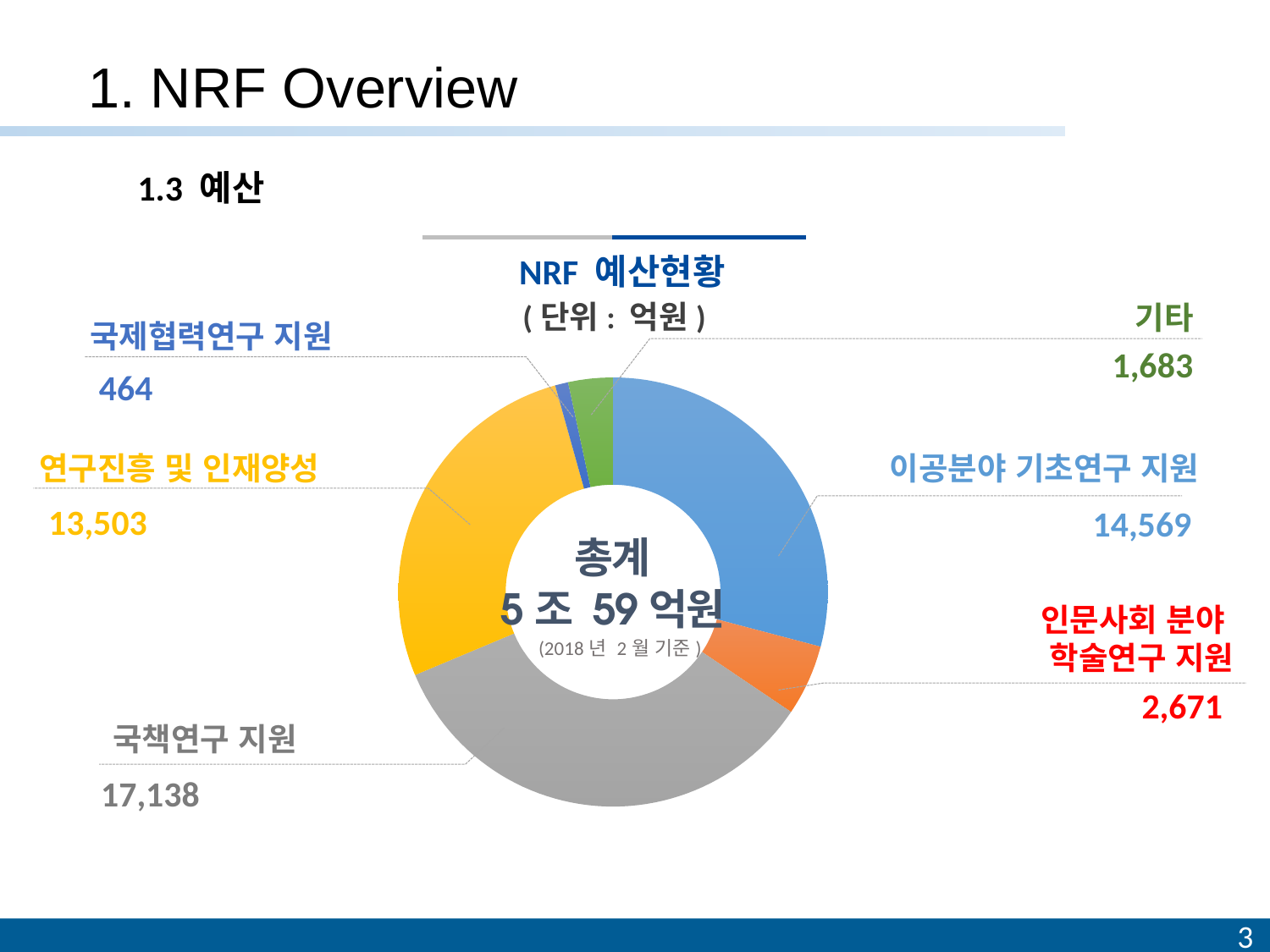

# 1. NRF Overview

1.3 예산
NRF 예산현황
(단위: 억원)
기타
국제협력연구 지원
1,683

### Chart

| Category | 열1 |
|---|---|
| 이공분야 기초연구 지원 | 14569.0 |
| 인문사회분야 학술연구 지원 | 2671.0 |
| 국책연구 지원 | 17138.0 |
| 연구진흥 및 인재양성 | 13503.0 |
| 국제협력연구 지원 | 494.0 |
| 기관 고유사업 등 기타 | 1683.0 |
464

### Chart

| Category |
|---|
이공분야 기초연구 지원
14,569

총계
5조 59억원
국책연구 지원

17,138
연구진흥 및 인재양성

13,503
인문사회 분야
학술연구 지원
(2018년 2월 기준)

2,671

3